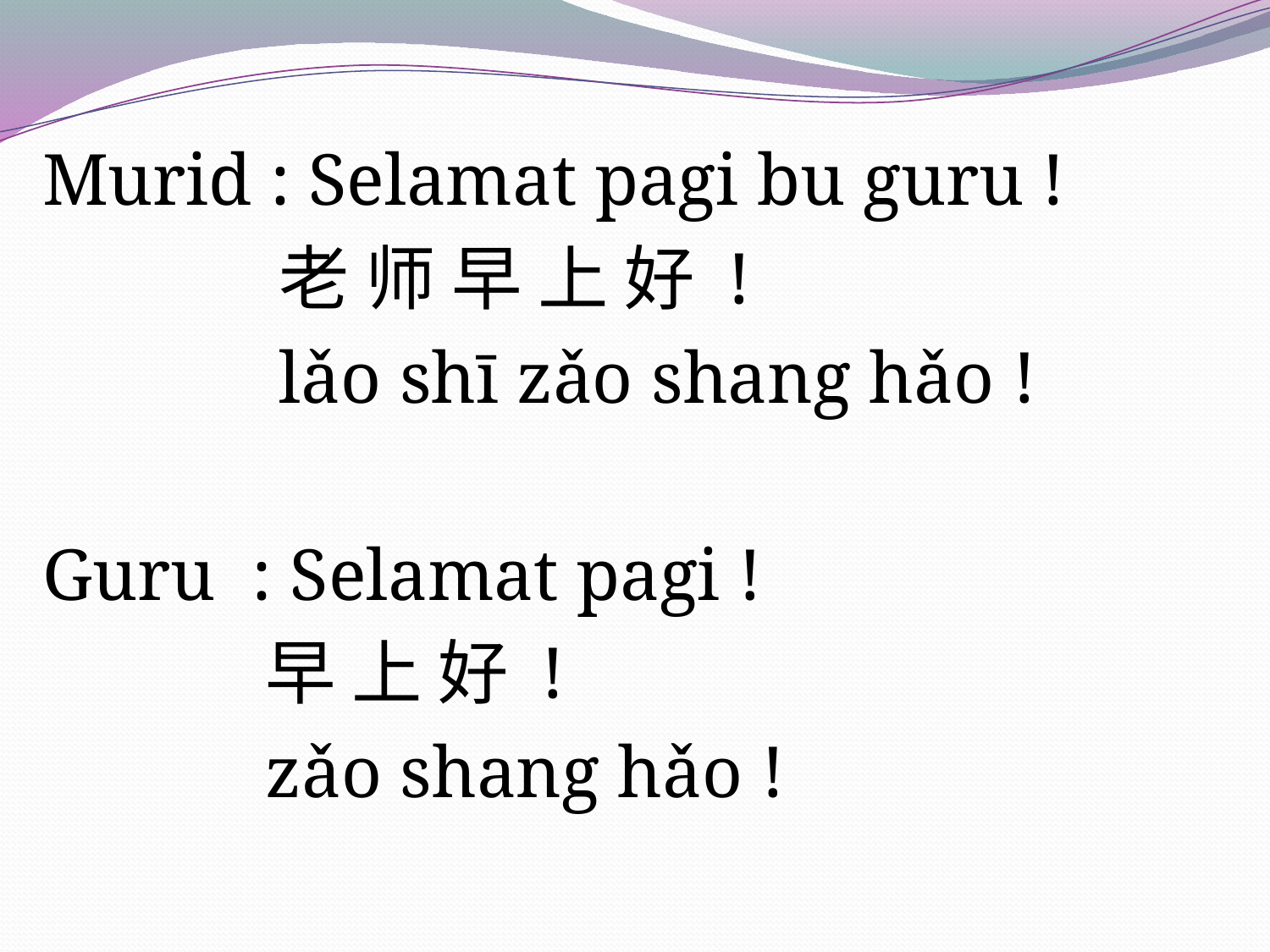

Murid : Selamat pagi bu guru !
老 师 早 上 好 !
lǎo shī zǎo shang hǎo !

Guru  : Selamat pagi !
早 上 好 !
zǎo shang hǎo !